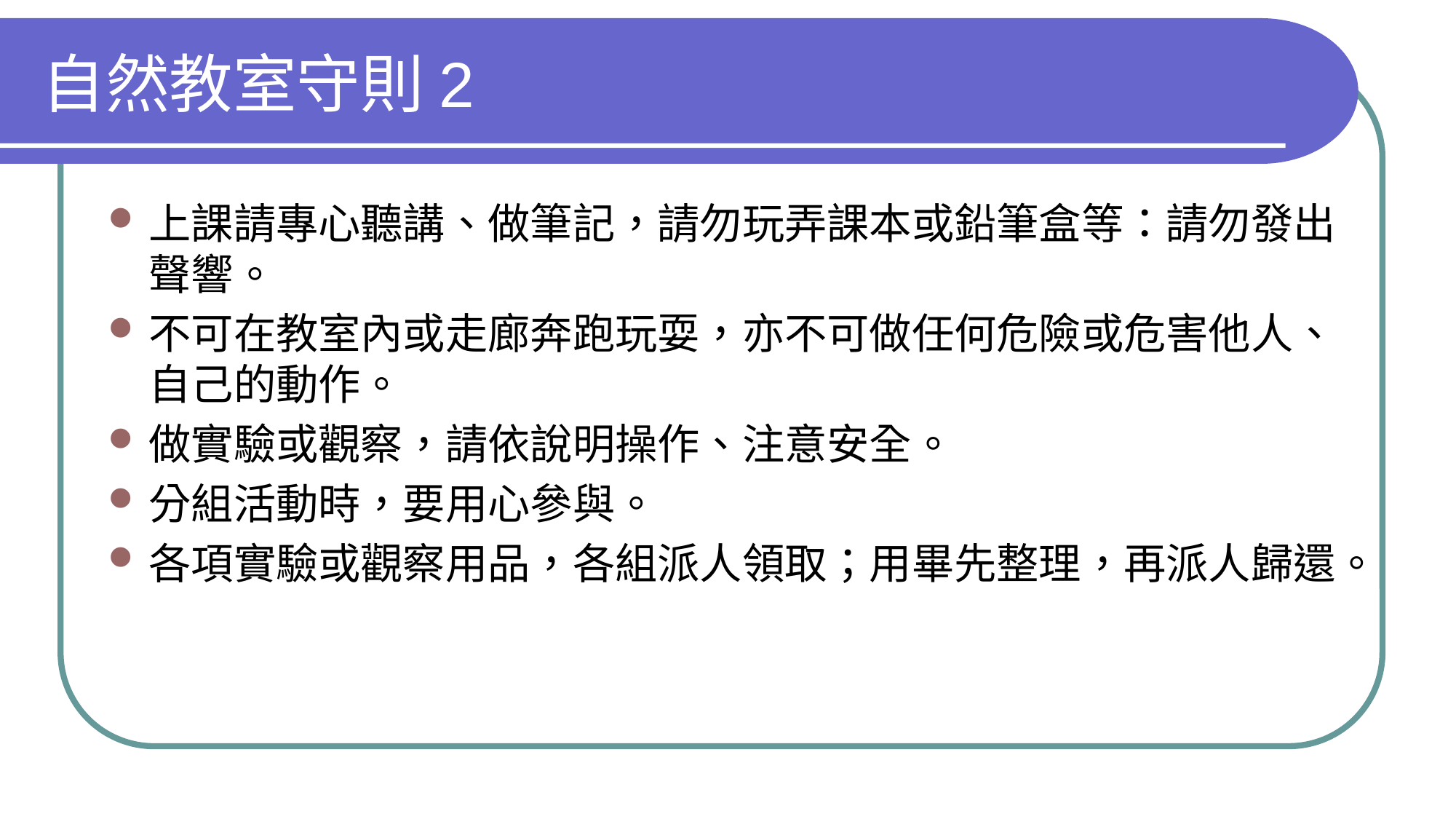

# 自然教室守則2
上課請專心聽講、做筆記，請勿玩弄課本或鉛筆盒等：請勿發出聲響。
不可在教室內或走廊奔跑玩耍，亦不可做任何危險或危害他人、自己的動作。
做實驗或觀察，請依說明操作、注意安全。
分組活動時，要用心參與。
各項實驗或觀察用品，各組派人領取；用畢先整理，再派人歸還。